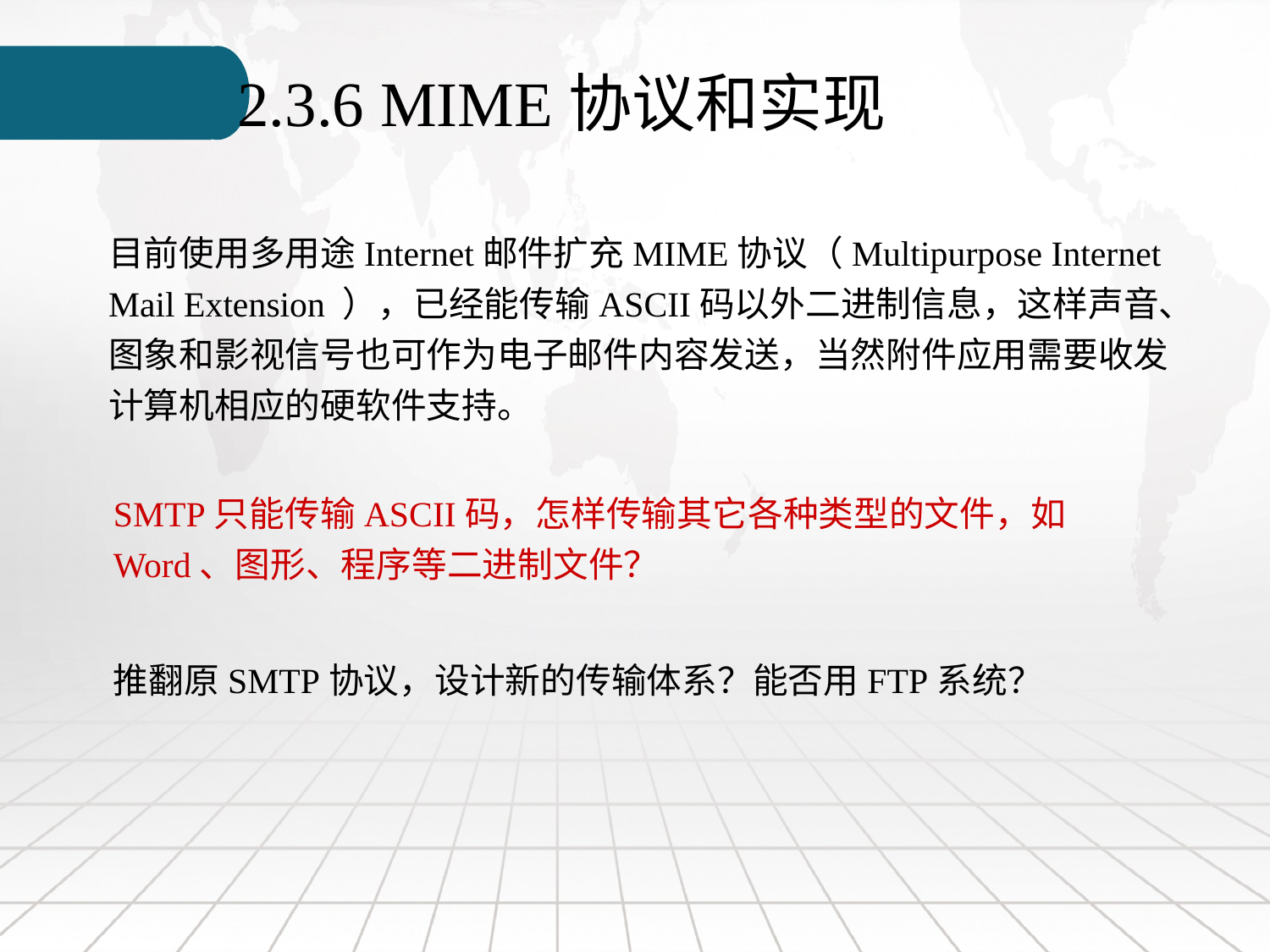

2.3.6 MIME协议和实现
目前使用多用途Internet邮件扩充MIME协议（Multipurpose Internet Mail Extension ），已经能传输ASCII码以外二进制信息，这样声音、图象和影视信号也可作为电子邮件内容发送，当然附件应用需要收发计算机相应的硬软件支持。
SMTP只能传输ASCII码，怎样传输其它各种类型的文件，如Word、图形、程序等二进制文件？

推翻原SMTP协议，设计新的传输体系？能否用FTP系统？